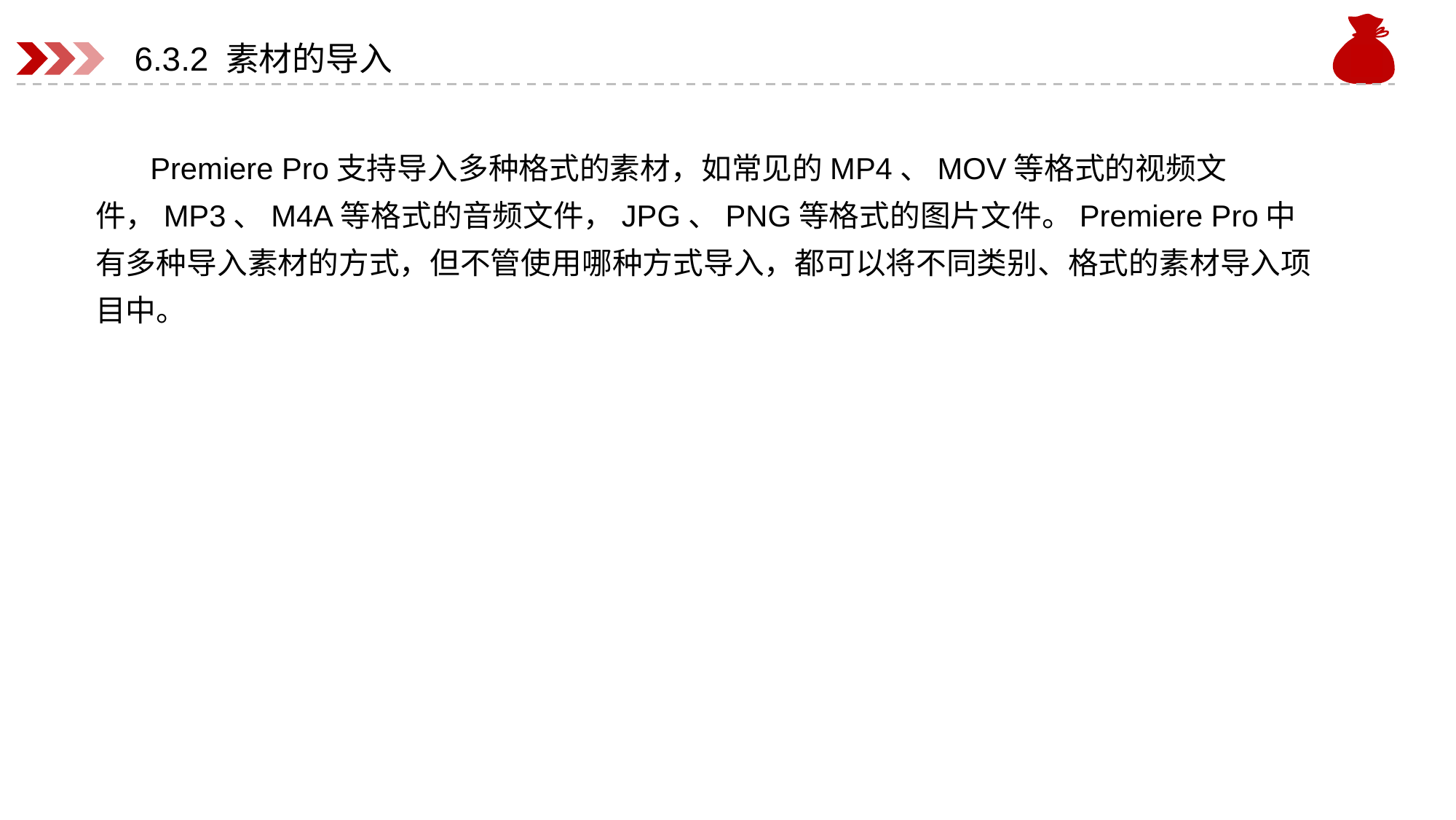

# 6.3.2 素材的导入
20
Premiere Pro支持导入多种格式的素材，如常见的MP4、MOV等格式的视频文件，MP3、M4A等格式的音频文件，JPG、PNG等格式的图片文件。Premiere Pro中有多种导入素材的方式，但不管使用哪种方式导入，都可以将不同类别、格式的素材导入项目中。